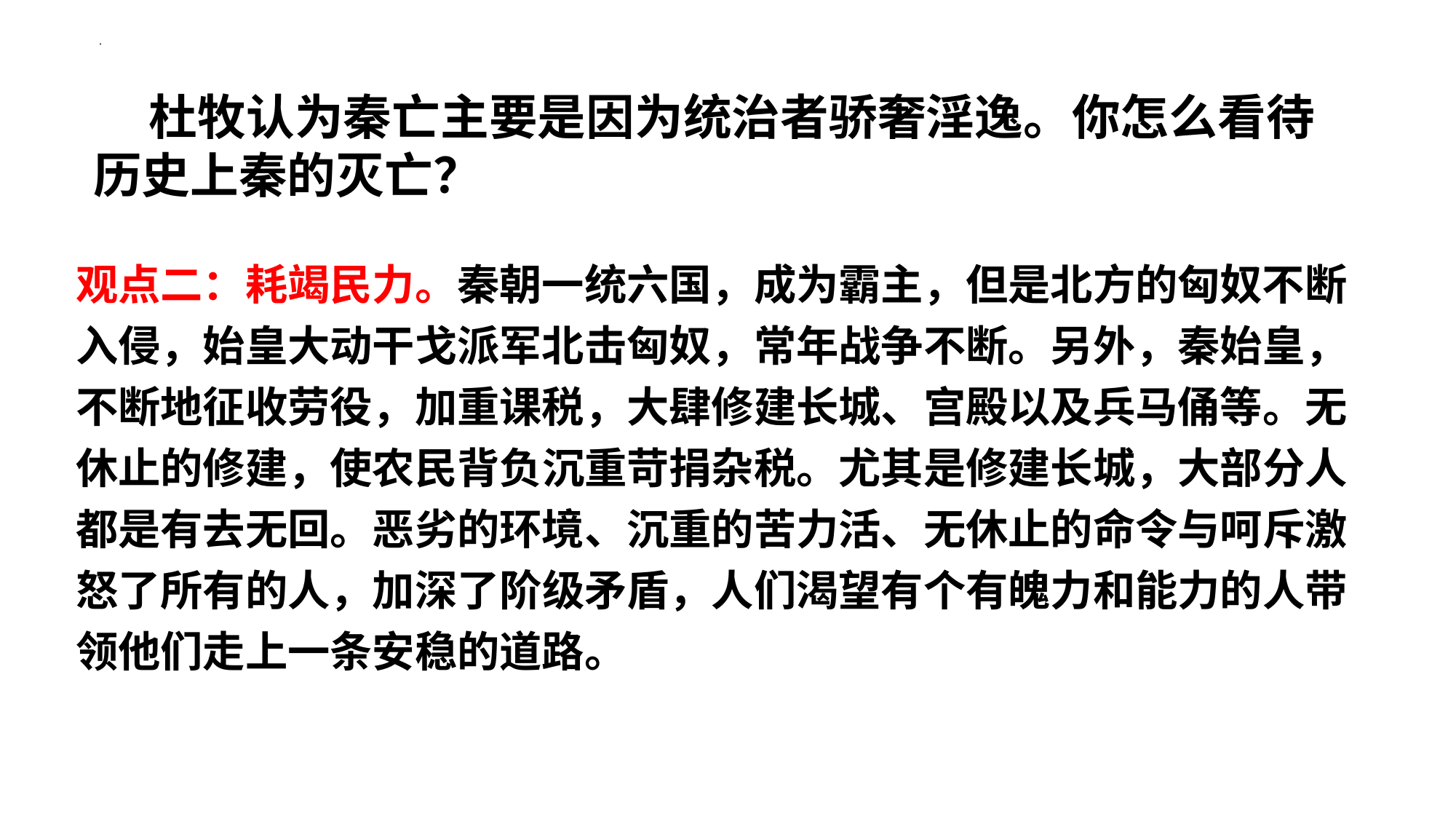

杜牧认为秦亡主要是因为统治者骄奢淫逸。你怎么看待历史上秦的灭亡？
观点二：耗竭民力。秦朝一统六国，成为霸主，但是北方的匈奴不断入侵，始皇大动干戈派军北击匈奴，常年战争不断。另外，秦始皇，不断地征收劳役，加重课税，大肆修建长城、宫殿以及兵马俑等。无休止的修建，使农民背负沉重苛捐杂税。尤其是修建长城，大部分人都是有去无回。恶劣的环境、沉重的苦力活、无休止的命令与呵斥激怒了所有的人，加深了阶级矛盾，人们渴望有个有魄力和能力的人带领他们走上一条安稳的道路。